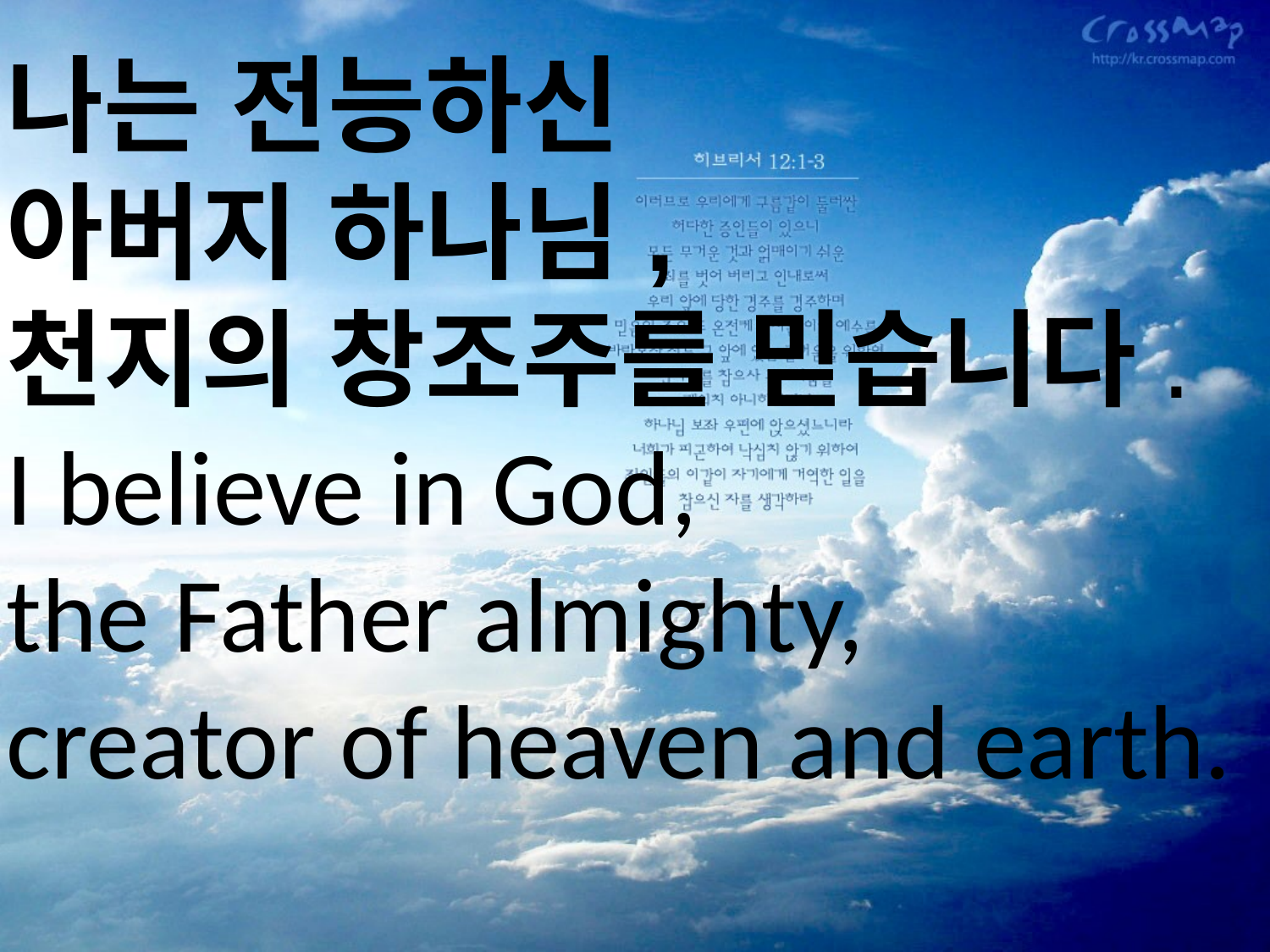

나는 전능하신
아버지 하나님,
천지의 창조주를 믿습니다.
I believe in God,
the Father almighty,
creator of heaven and earth.